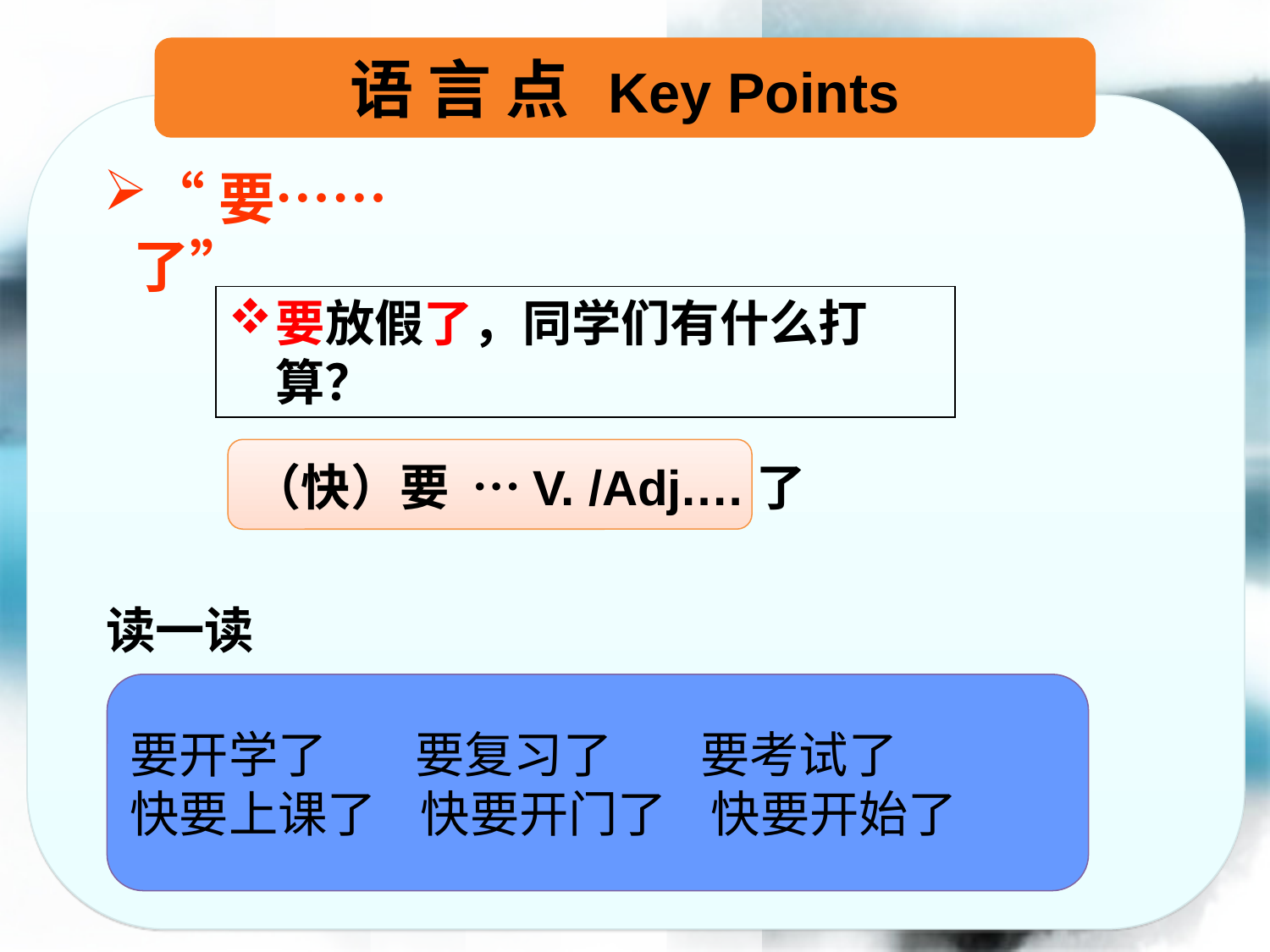

语 言 点  Key Points

“要……了”
要放假了，同学们有什么打算？

（快）要  …V. /Adj.…了
读一读
要开学了        要复习了        要考试了
快要上课了    快要开门了    快要开始了